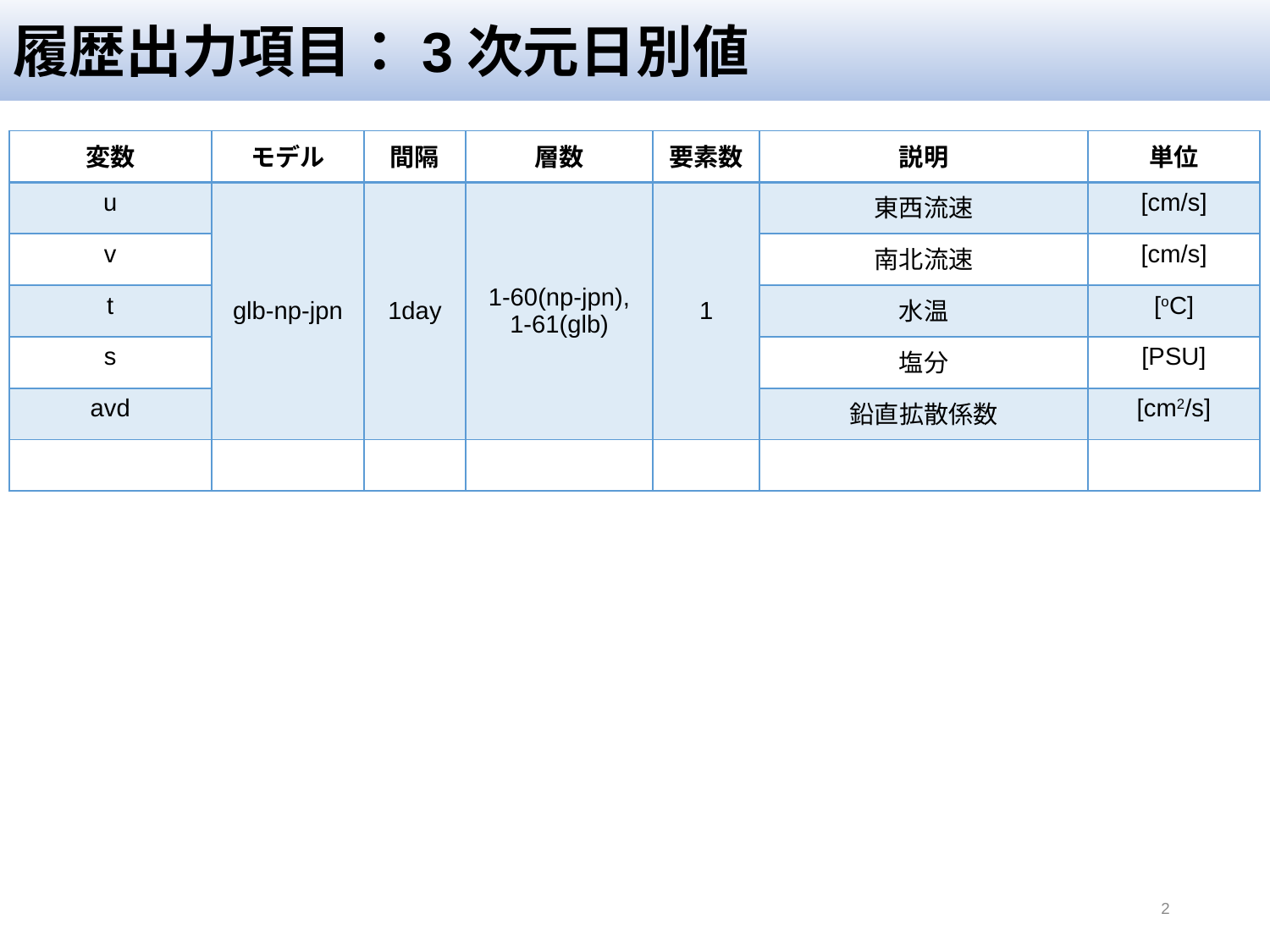

# 履歴出力項目：3次元日別値
| 変数 | モデル | 間隔 | 層数 | 要素数 | 説明 | 単位 |
| --- | --- | --- | --- | --- | --- | --- |
| u | glb-np-jpn | 1day | 1-60(np-jpn), 1-61(glb) | 1 | 東西流速 | [cm/s] |
| v |  |  |  |  | 南北流速 | [cm/s] |
| t |  |  |  |  | 水温 | [oC] |
| s |  |  |  |  | 塩分 | [PSU] |
| avd |  |  |  |  | 鉛直拡散係数 | [cm2/s] |
|  |  |  |  |  |  |  |
2